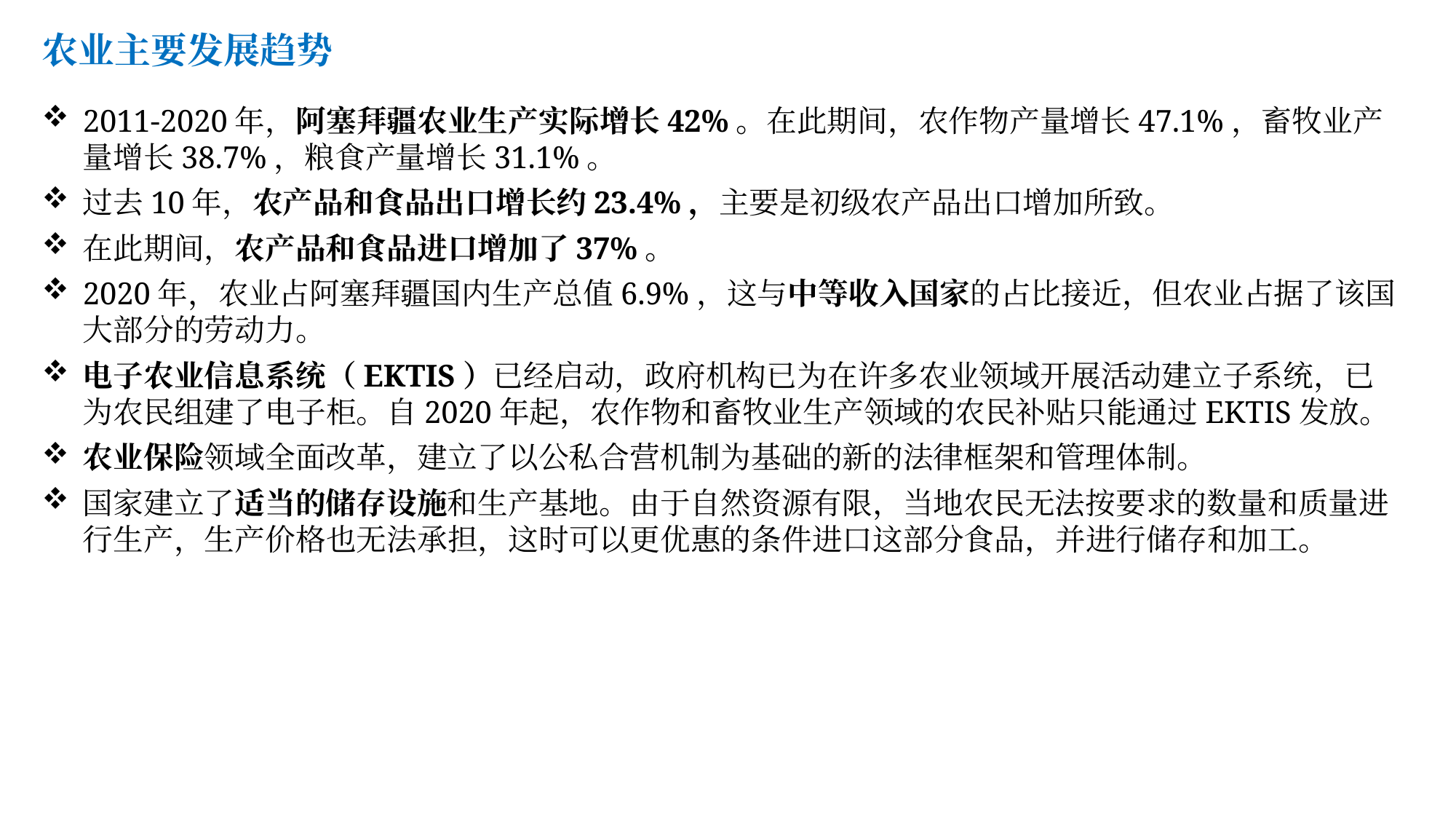

农业主要发展趋势
2011-2020年，阿塞拜疆农业生产实际增长42%。在此期间，农作物产量增长47.1%，畜牧业产量增长38.7%，粮食产量增长31.1%。
过去10年，农产品和食品出口增长约23.4%，主要是初级农产品出口增加所致。
在此期间，农产品和食品进口增加了37%。
2020年，农业占阿塞拜疆国内生产总值6.9%，这与中等收入国家的占比接近，但农业占据了该国大部分的劳动力。
电子农业信息系统（EKTIS）已经启动，政府机构已为在许多农业领域开展活动建立子系统，已为农民组建了电子柜。自2020年起，农作物和畜牧业生产领域的农民补贴只能通过EKTIS发放。
农业保险领域全面改革，建立了以公私合营机制为基础的新的法律框架和管理体制。
国家建立了适当的储存设施和生产基地。由于自然资源有限，当地农民无法按要求的数量和质量进行生产，生产价格也无法承担，这时可以更优惠的条件进口这部分食品，并进行储存和加工。